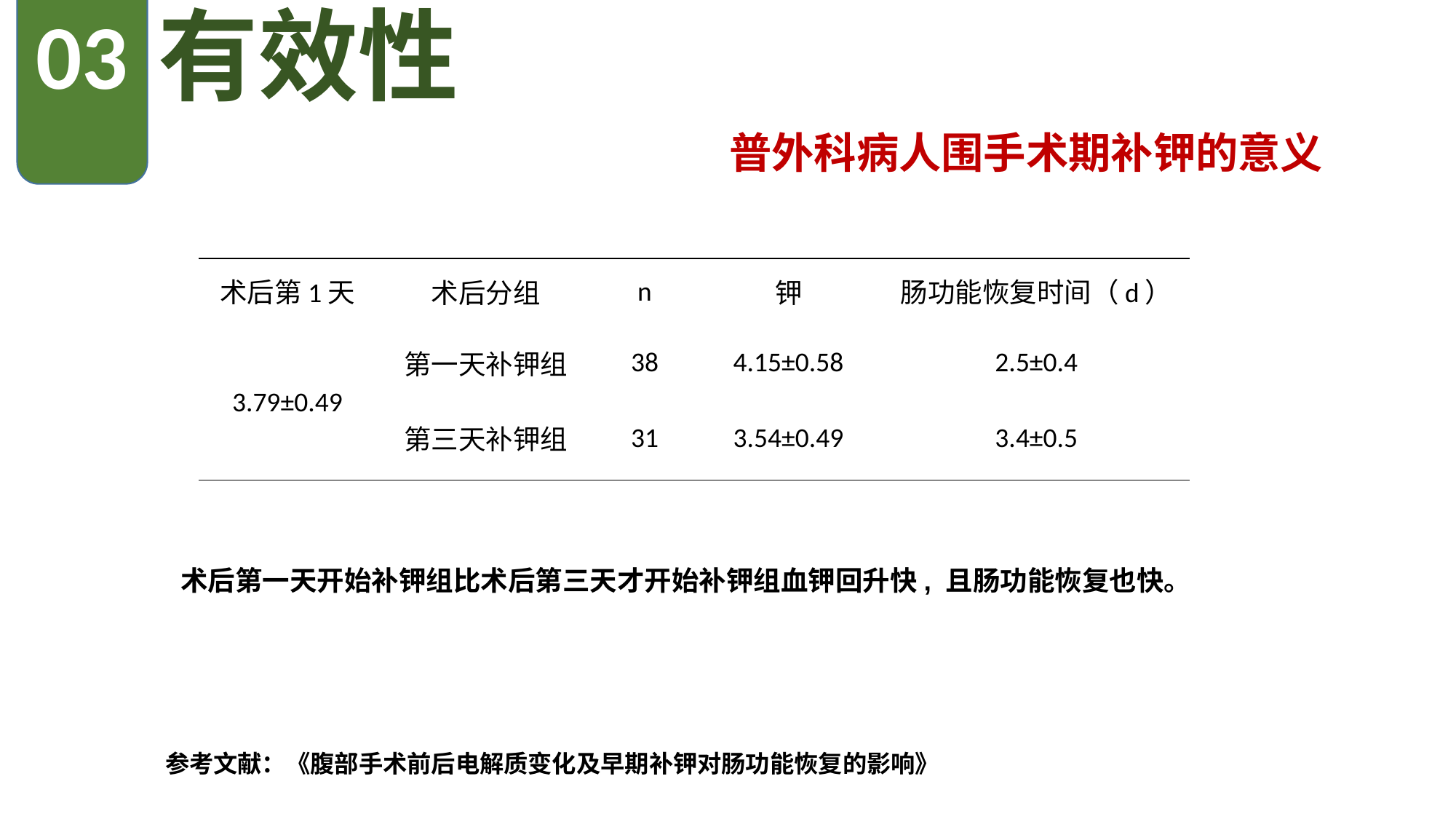

03
有效性
普外科病人围手术期补钾的意义
| 术后第1天 | 术后分组 | n | 钾 | 肠功能恢复时间（d） |
| --- | --- | --- | --- | --- |
| 3.79±0.49 | 第一天补钾组 | 38 | 4.15±0.58 | 2.5±0.4 |
|  | 第三天补钾组 | 31 | 3.54±0.49 | 3.4±0.5 |
   术后第一天开始补钾组比术后第三天才开始补钾组血钾回升快, 且肠功能恢复也快。
参考文献：《腹部手术前后电解质变化及早期补钾对肠功能恢复的影响》